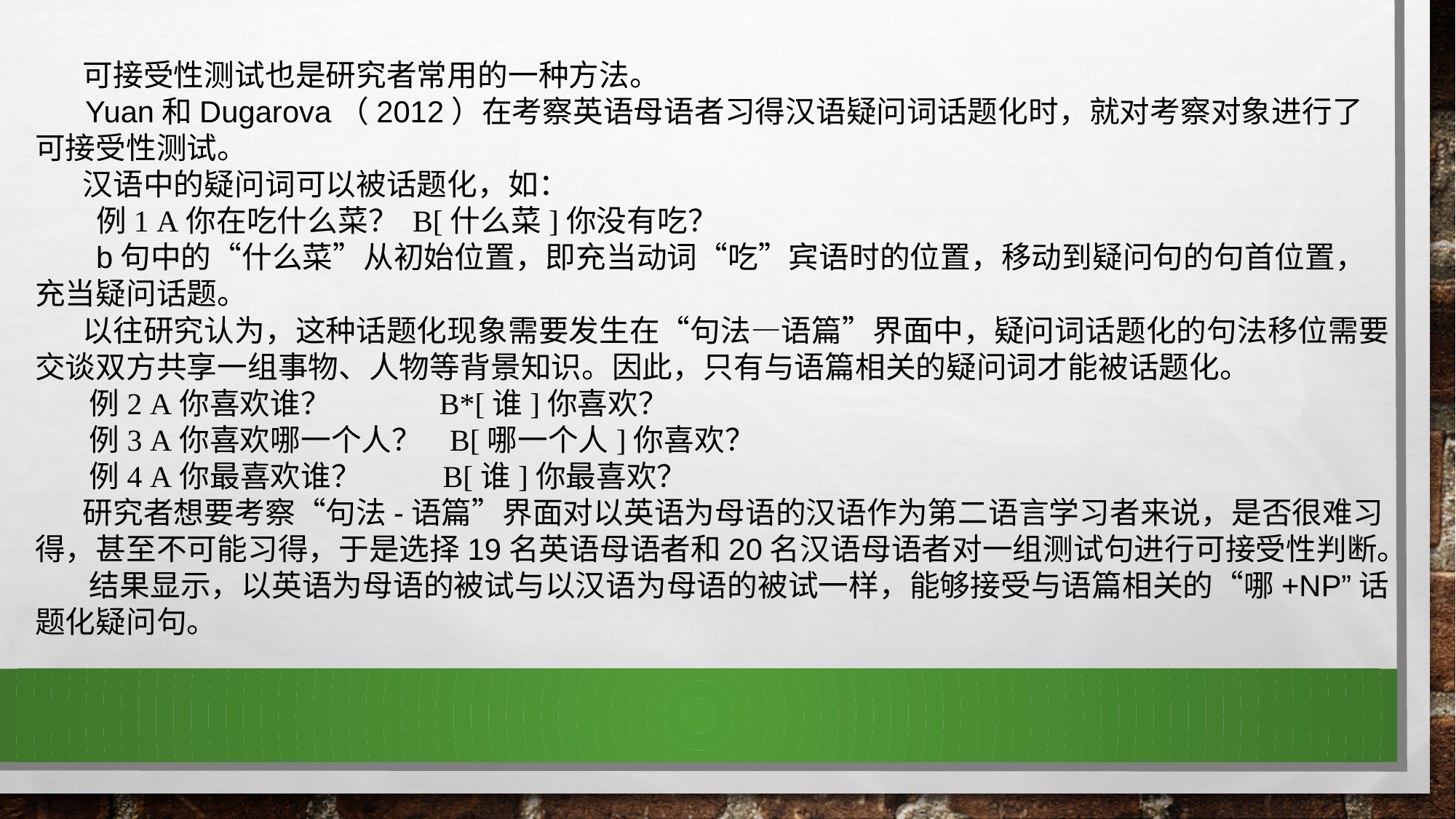

可接受性测试也是研究者常用的一种方法。
      Yuan和Dugarova（2012）在考察英语母语者习得汉语疑问词话题化时，就对考察对象进行了可接受性测试。
      汉语中的疑问词可以被话题化，如：
        例1 A你在吃什么菜？ B[什么菜]你没有吃？
        b句中的“什么菜”从初始位置，即充当动词“吃”宾语时的位置，移动到疑问句的句首位置，充当疑问话题。
      以往研究认为，这种话题化现象需要发生在“句法—语篇”界面中，疑问词话题化的句法移位需要交谈双方共享一组事物、人物等背景知识。因此，只有与语篇相关的疑问词才能被话题化。
       例2 A你喜欢谁？               B*[谁]你喜欢？
       例3 A你喜欢哪一个人？   B[哪一个人]你喜欢？
       例4 A你最喜欢谁？           B[谁]你最喜欢？
      研究者想要考察“句法-语篇”界面对以英语为母语的汉语作为第二语言学习者来说，是否很难习得，甚至不可能习得，于是选择19名英语母语者和20名汉语母语者对一组测试句进行可接受性判断。
       结果显示，以英语为母语的被试与以汉语为母语的被试一样，能够接受与语篇相关的“哪+NP”话题化疑问句。